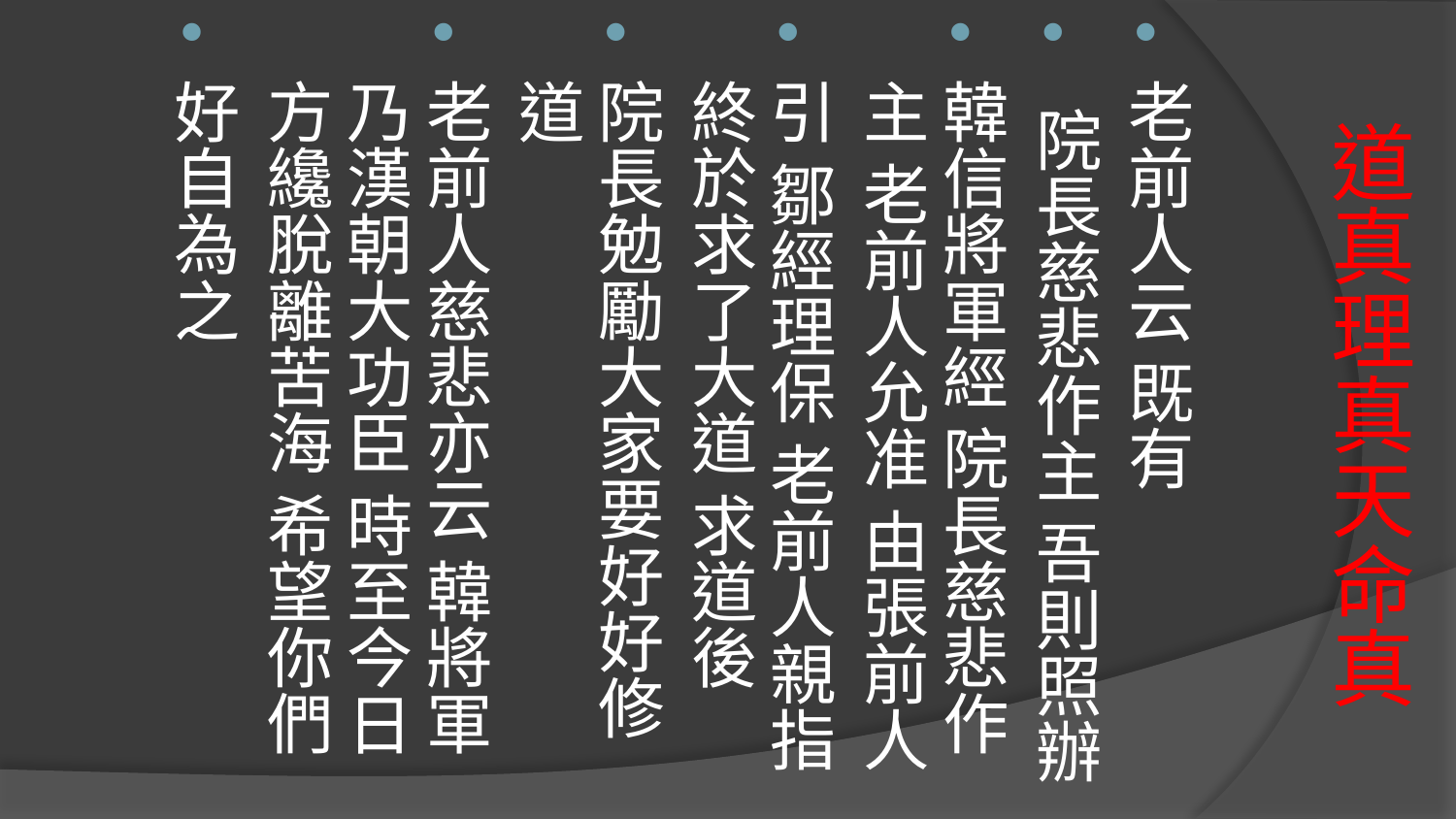

老前人云 既有
 院長慈悲作主 吾則照辦
韓信將軍經 院長慈悲作主 老前人允准 由張前人
引 鄒經理保 老前人親指 終於求了大道 求道後
院長勉勵大家要好好修道
老前人慈悲亦云 韓將軍乃漢朝大功臣 時至今日 方纔脫離苦海 希望你們
好自為之

# 道真理真天命真